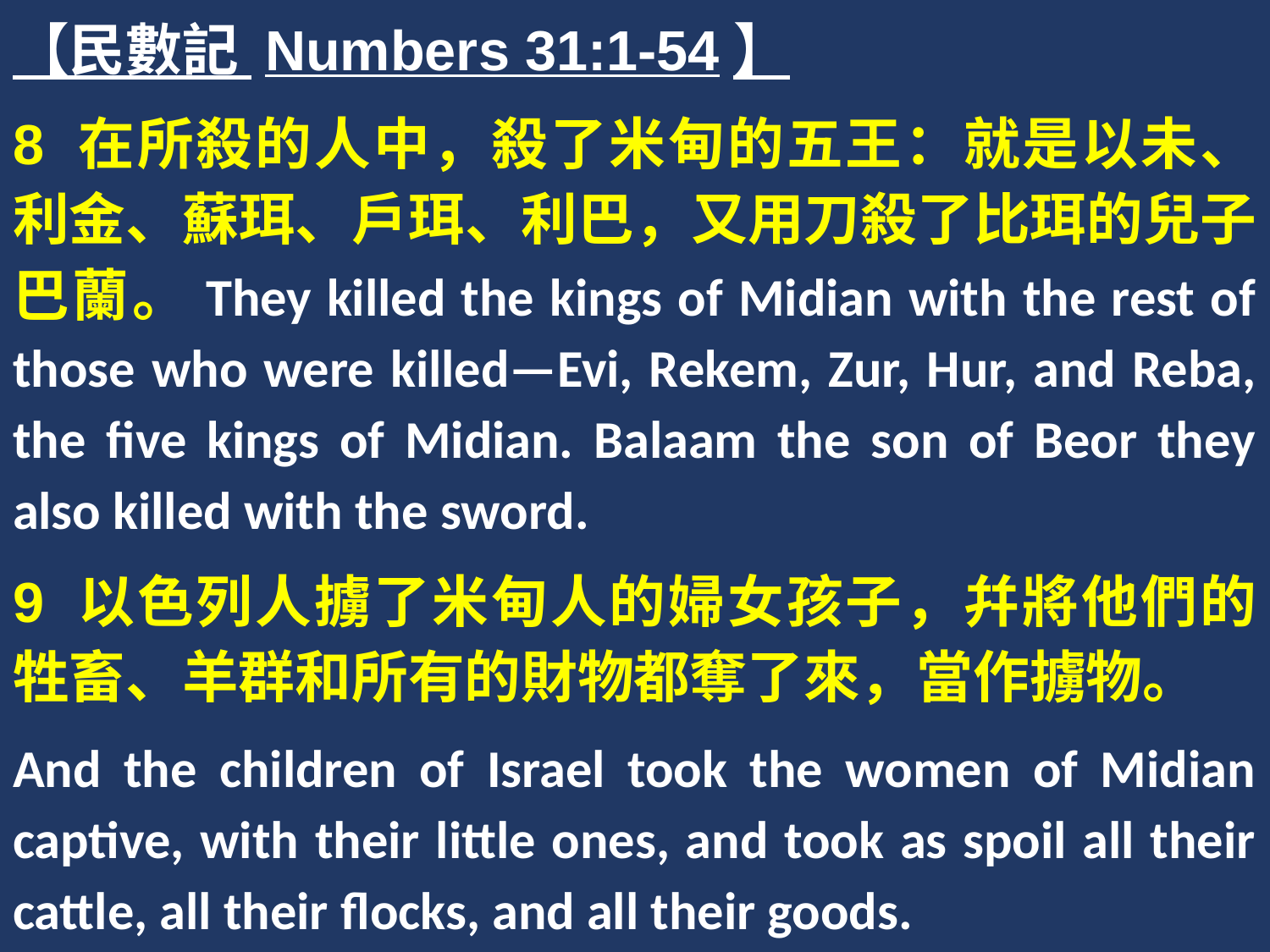

【民數記 Numbers 31:1-54】
8 在所殺的人中，殺了米甸的五王：就是以未、利金、蘇珥、戶珥、利巴，又用刀殺了比珥的兒子巴蘭。They killed the kings of Midian with the rest of those who were killed—Evi, Rekem, Zur, Hur, and Reba, the five kings of Midian. Balaam the son of Beor they also killed with the sword.
9 以色列人擄了米甸人的婦女孩子，幷將他們的牲畜、羊群和所有的財物都奪了來，當作擄物。
And the children of Israel took the women of Midian captive, with their little ones, and took as spoil all their cattle, all their flocks, and all their goods.